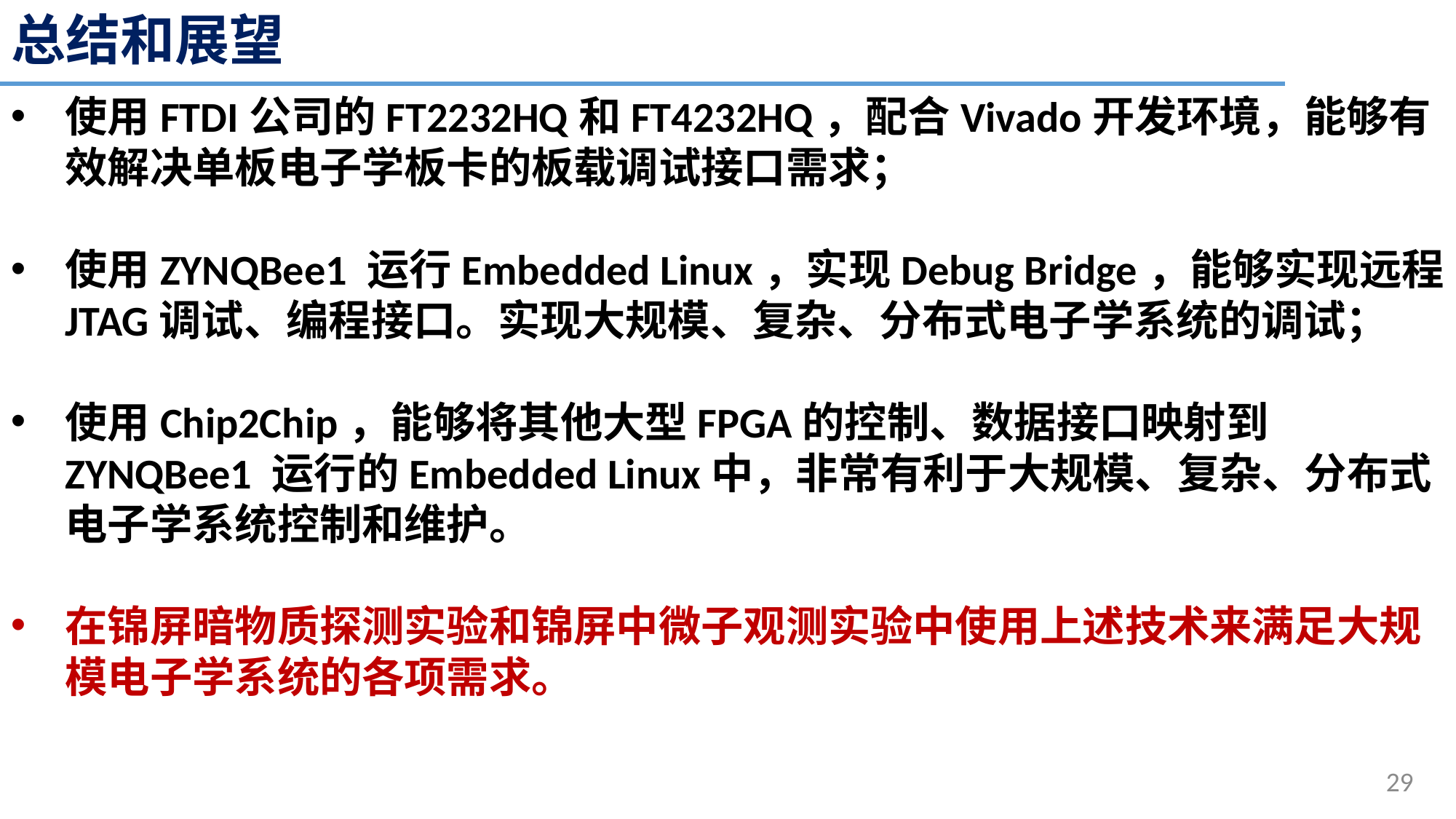

# 总结和展望
使用FTDI公司的FT2232HQ和FT4232HQ，配合Vivado开发环境，能够有效解决单板电子学板卡的板载调试接口需求；

使用ZYNQBee1 运行Embedded Linux，实现Debug Bridge，能够实现远程JTAG调试、编程接口。实现大规模、复杂、分布式电子学系统的调试；

使用Chip2Chip，能够将其他大型FPGA的控制、数据接口映射到ZYNQBee1 运行的Embedded Linux中，非常有利于大规模、复杂、分布式电子学系统控制和维护。

在锦屏暗物质探测实验和锦屏中微子观测实验中使用上述技术来满足大规模电子学系统的各项需求。
29